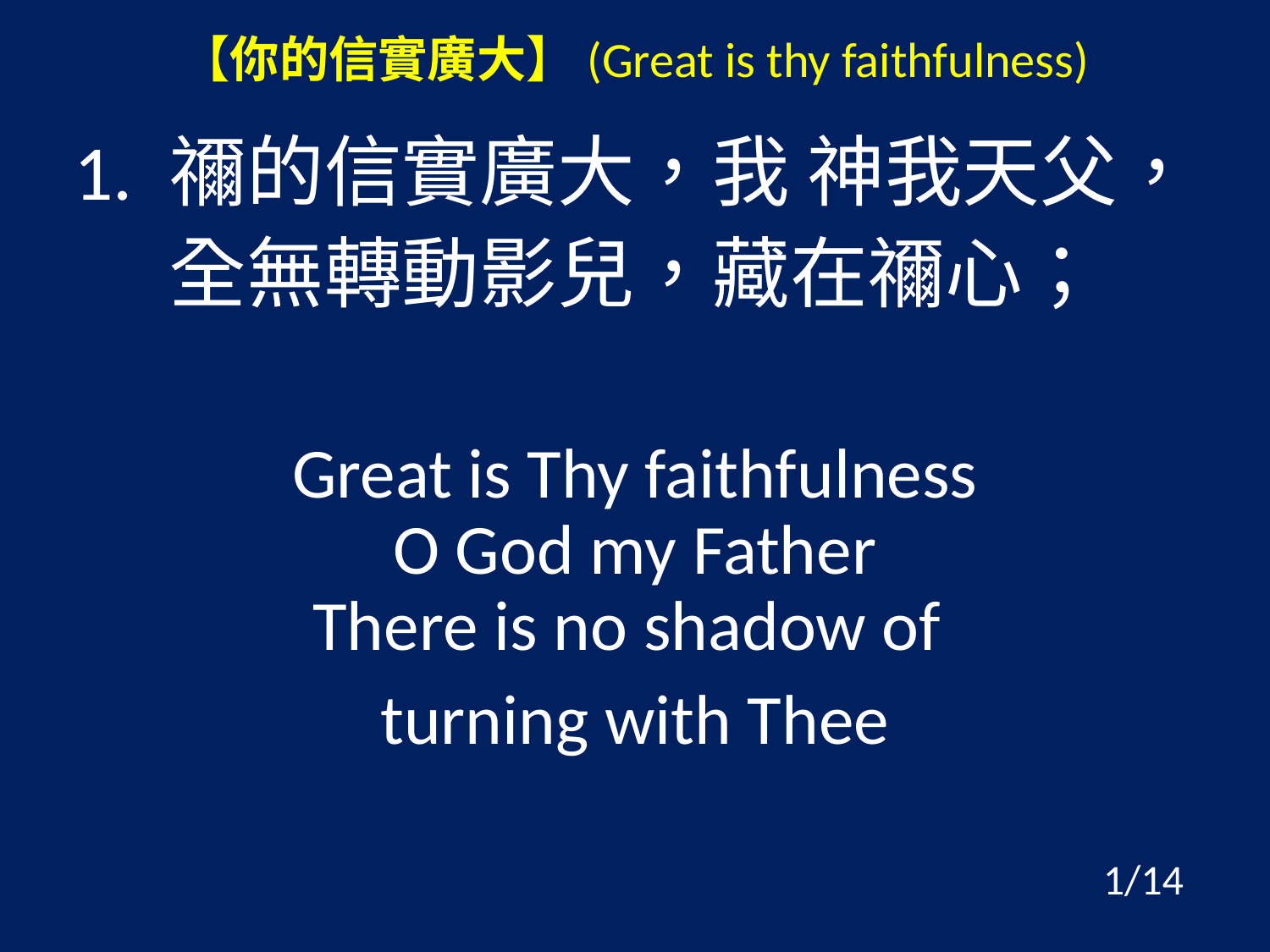

# 【你的信實廣大】(Great is thy faithfulness)
1. 禰的信實廣大，我 神我天父，
全無轉動影兒，藏在禰心；

Great is Thy faithfulness
O God my Father
There is no shadow of
turning with Thee
1/14